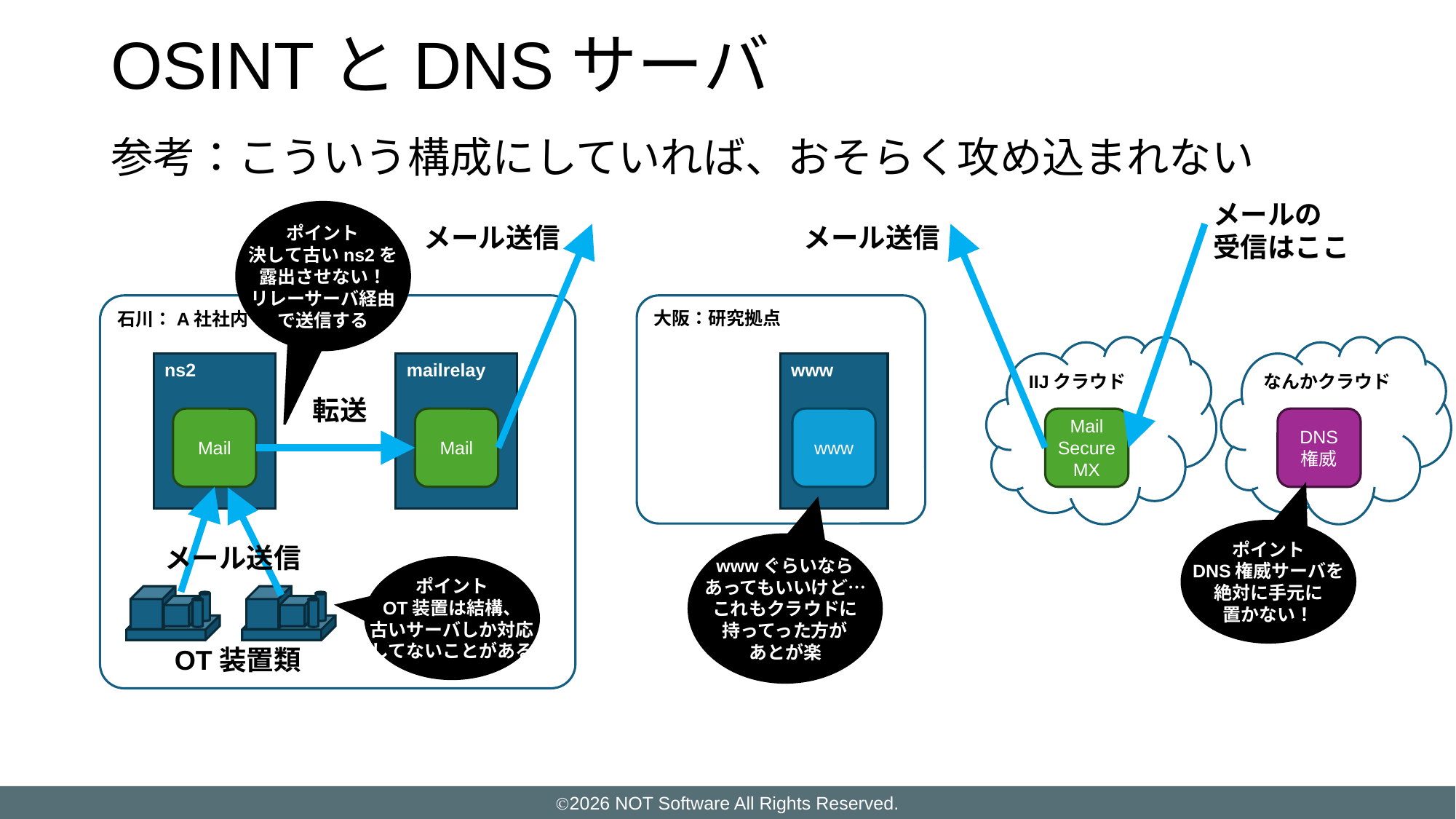

# OSINTとDNSサーバ
参考：こういう構成にしていれば、おそらく攻め込まれない
メールの
受信はここ
ポイント
決して古いns2を
露出させない！
リレーサーバ経由
で送信する
メール送信
メール送信
石川：A社社内
大阪：研究拠点
IIJクラウド
なんかクラウド
ns2
mailrelay
www
転送
Mail
Mail
www
Mail
Secure
MX
DNS
権威
ポイント
DNS権威サーバを
絶対に手元に
置かない！
wwwぐらいなら
あってもいいけど…
これもクラウドに
持ってった方が
あとが楽
メール送信
ポイント
OT装置は結構、
古いサーバしか対応
してないことがある

OT装置類